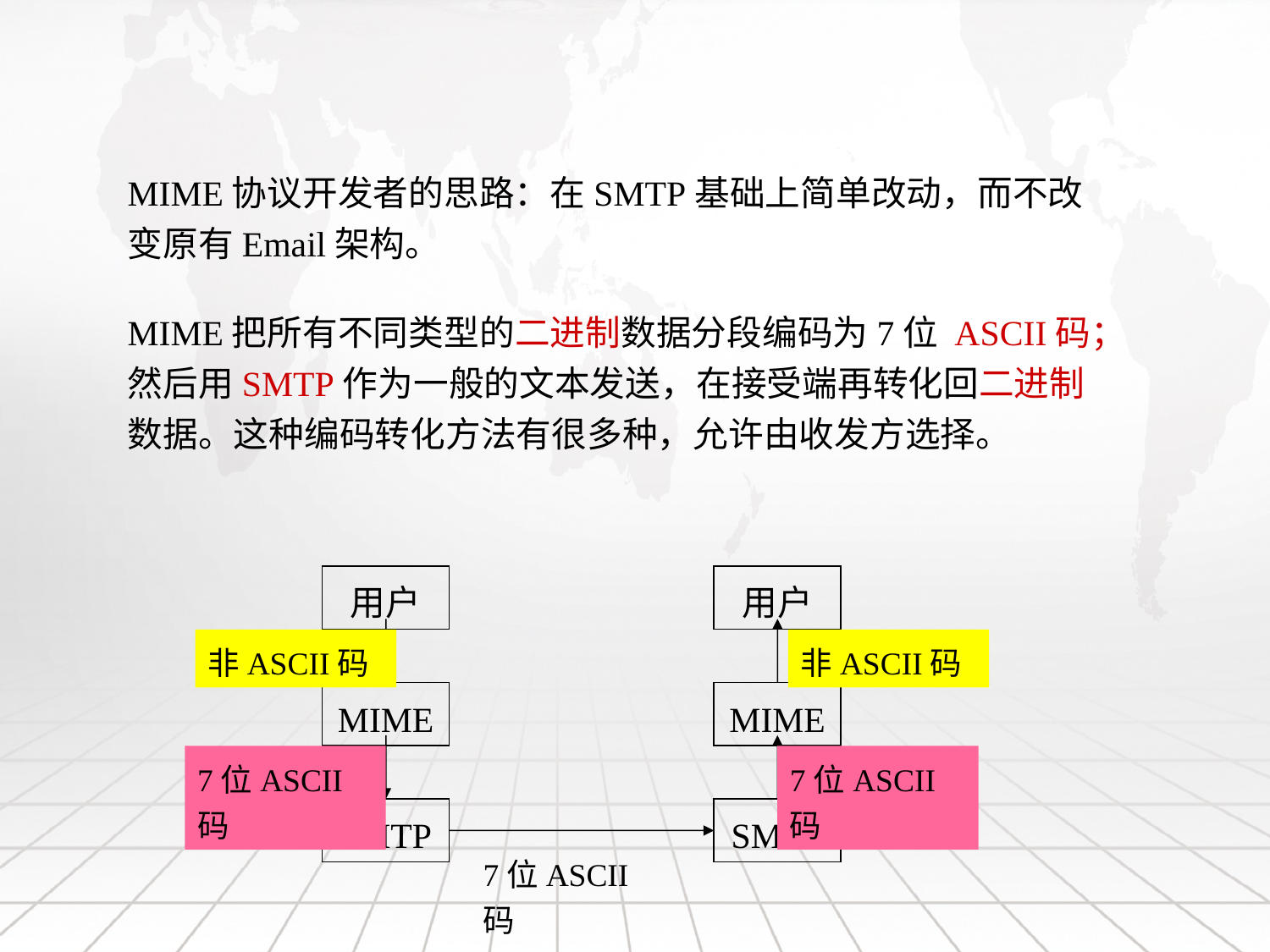

MIME协议开发者的思路：在SMTP基础上简单改动，而不改变原有Email架构。
MIME把所有不同类型的二进制数据分段编码为7位 ASCII码；然后用SMTP作为一般的文本发送，在接受端再转化回二进制数据。这种编码转化方法有很多种，允许由收发方选择。
用户
用户

非ASCII码
非ASCII码
MIME
MIME

7位ASCII码
7位ASCII码
SMTP
SMTP

7位ASCII码